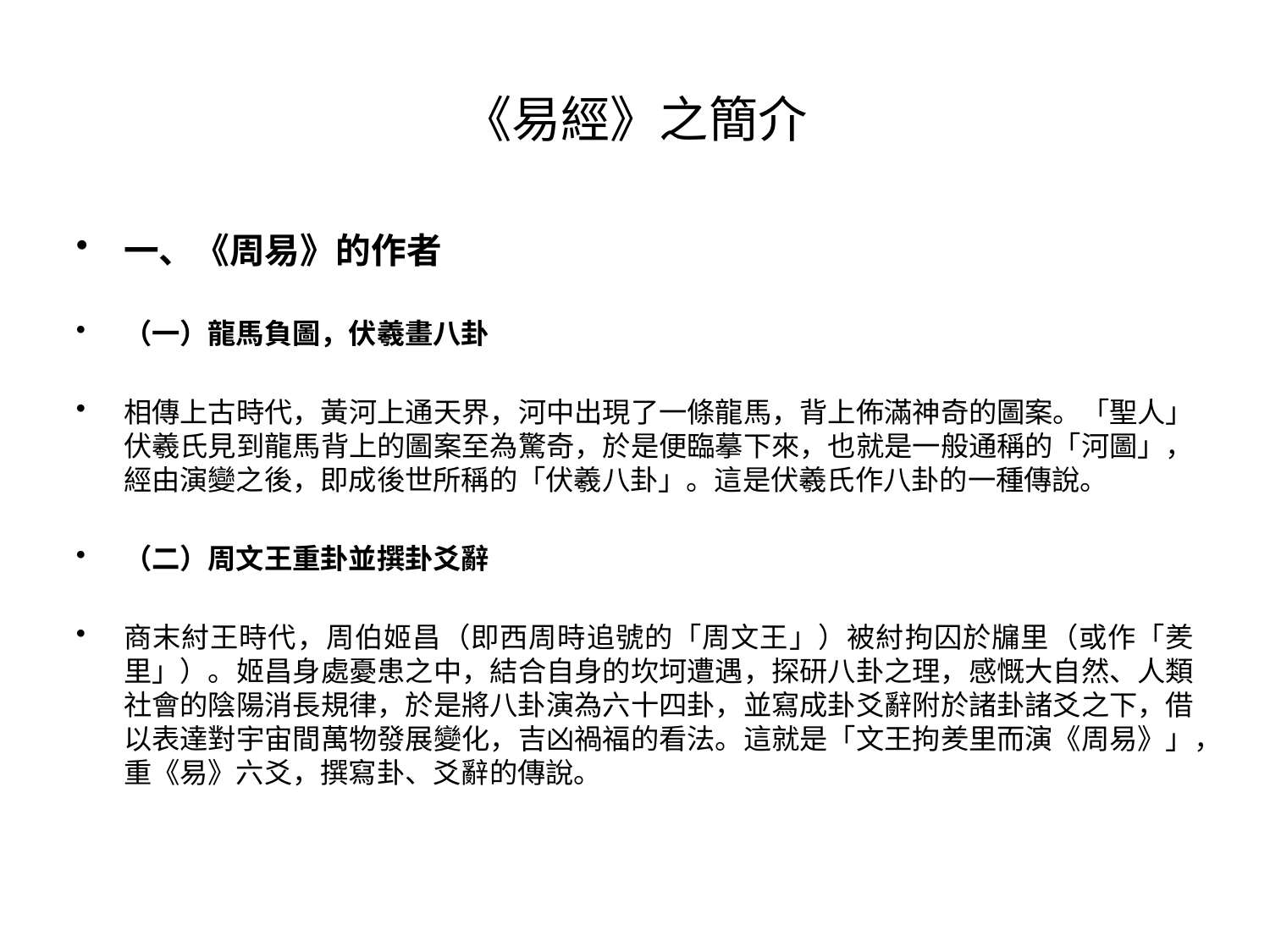

# 《易經》之簡介
一、《周易》的作者

（一）龍馬負圖，伏羲畫八卦

相傳上古時代，黃河上通天界，河中出現了一條龍馬，背上佈滿神奇的圖案。「聖人」伏羲氏見到龍馬背上的圖案至為驚奇，於是便臨摹下來，也就是一般通稱的「河圖」，經由演變之後，即成後世所稱的「伏羲八卦」。這是伏羲氏作八卦的一種傳說。

（二）周文王重卦並撰卦爻辭

商末紂王時代，周伯姬昌（即西周時追號的「周文王」）被紂拘囚於牖里（或作「羑里」）。姬昌身處憂患之中，結合自身的坎坷遭遇，探研八卦之理，感慨大自然、人類社會的陰陽消長規律，於是將八卦演為六十四卦，並寫成卦爻辭附於諸卦諸爻之下，借以表達對宇宙間萬物發展變化，吉凶禍福的看法。這就是「文王拘羑里而演《周易》」，重《易》六爻，撰寫卦、爻辭的傳說。